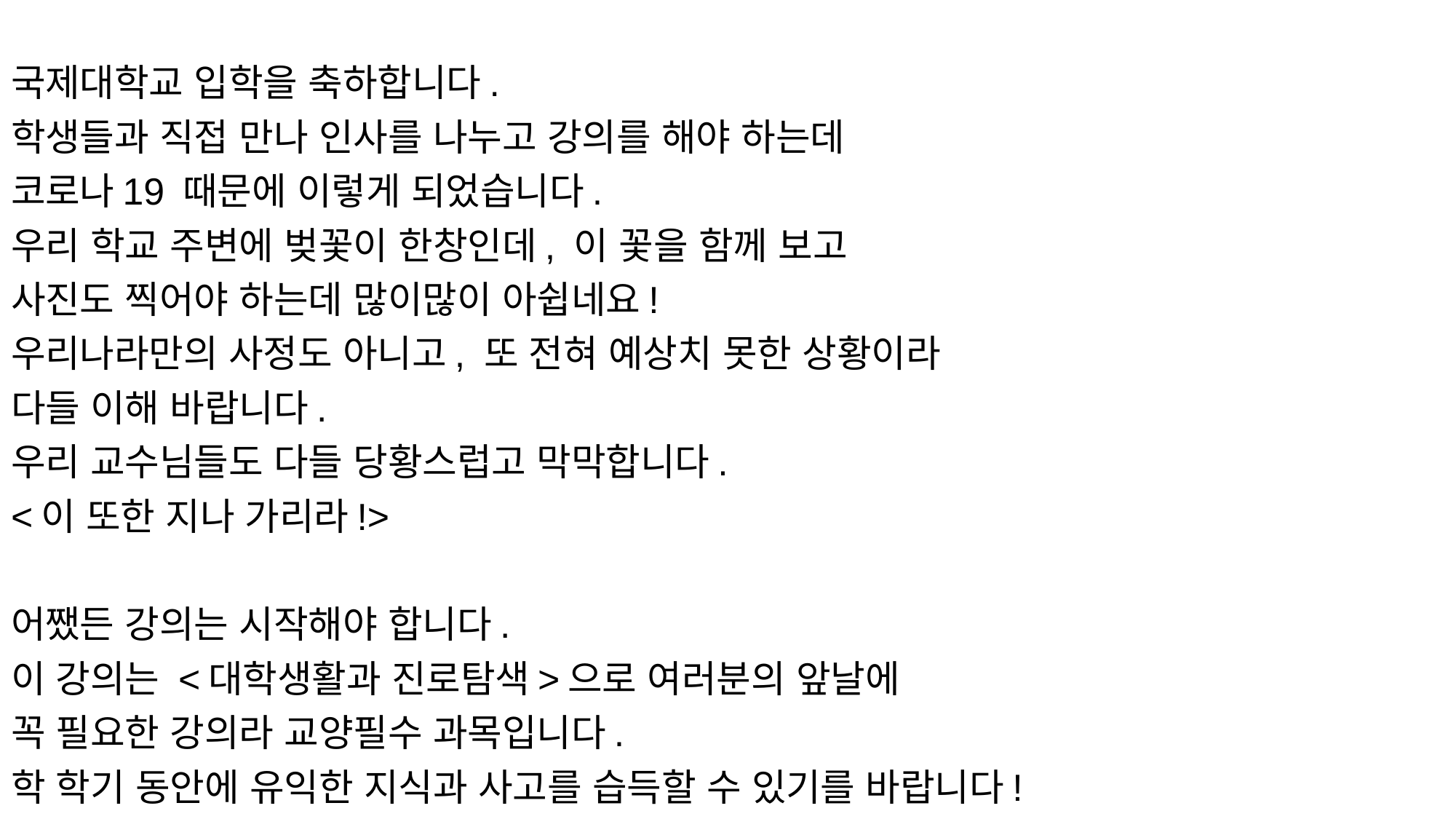

국제대학교 입학을 축하합니다.
학생들과 직접 만나 인사를 나누고 강의를 해야 하는데
코로나19 때문에 이렇게 되었습니다.
우리 학교 주변에 벚꽃이 한창인데, 이 꽃을 함께 보고
사진도 찍어야 하는데 많이많이 아쉽네요!
우리나라만의 사정도 아니고, 또 전혀 예상치 못한 상황이라
다들 이해 바랍니다.
우리 교수님들도 다들 당황스럽고 막막합니다.
<이 또한 지나 가리라!>

어쨌든 강의는 시작해야 합니다.
이 강의는 <대학생활과 진로탐색>으로 여러분의 앞날에
꼭 필요한 강의라 교양필수 과목입니다.
학 학기 동안에 유익한 지식과 사고를 습득할 수 있기를 바랍니다!